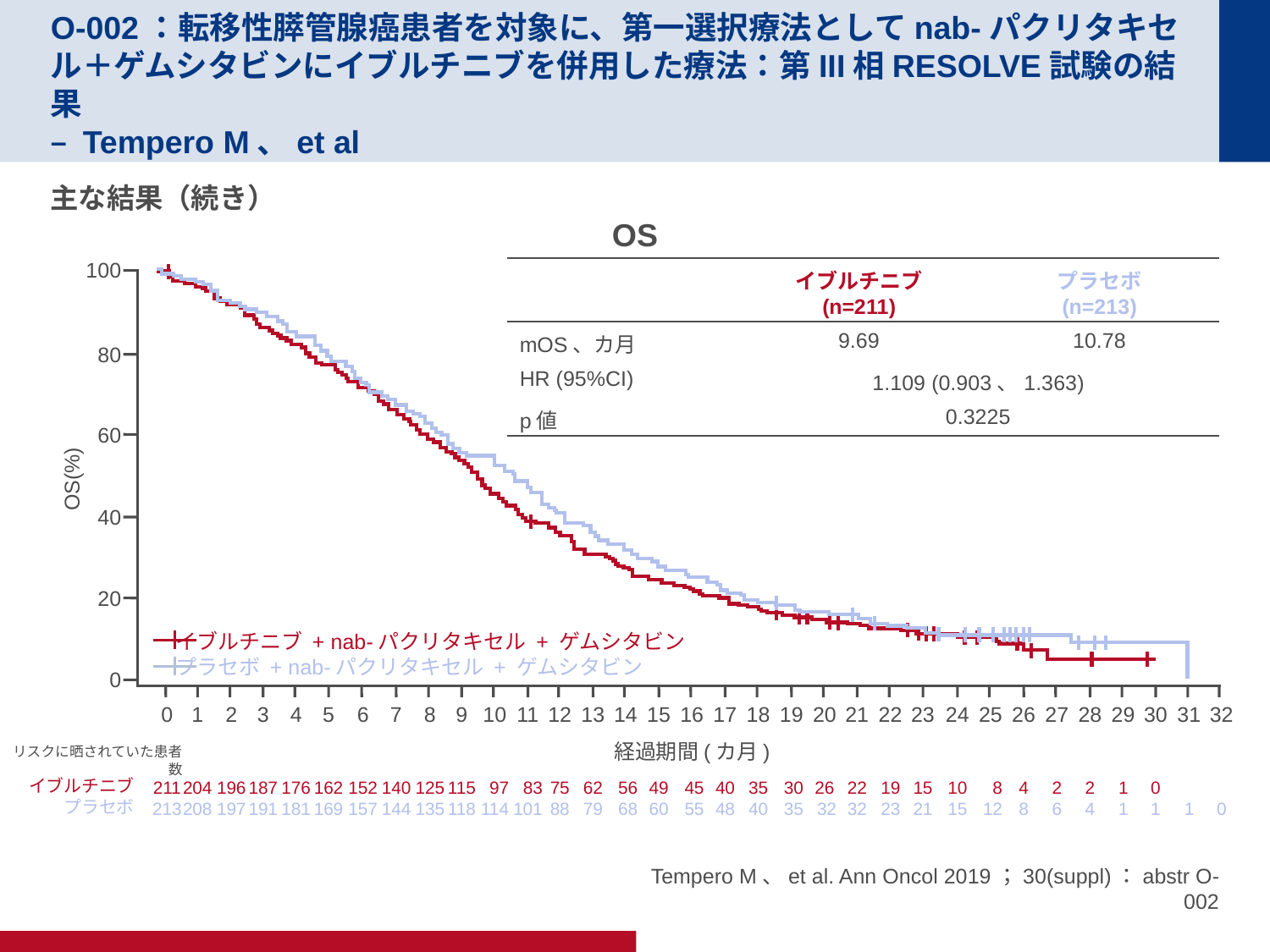

# O-002：転移性膵管腺癌患者を対象に、第一選択療法としてnab-パクリタキセル＋ゲムシタビンにイブルチニブを併用した療法：第III相RESOLVE試験の結果 – Tempero M、et al
主な結果（続き）

OS
100

80

60

OS(%)
40

20

イブルチニブ + nab-パクリタキセル + ゲムシタビン
プラセボ + nab-パクリタキセル + ゲムシタビン
0

15

49
60
16

45
55
17

40
48
18

35
40
19

30
35
20

26
32
21

22
32
22

19
23
23

15
21

24

10
15
25

8
12
26

4
8
27

2
6
28

2
4
29

1
1
30

0
1
31

1
32

0
0

211
213
1

204
208
2

196
197
3

187
191
4

176
181
5

162
169
6

152
157
7

140
144
8

125
135
9

115
118
10

97
114
11

83
101
12

75
88
13

62
79
14

56
68
経過期間(カ月)
イブルチニブ
プラセボ
|  | イブルチニブ (n=211) | プラセボ (n=213) |
| --- | --- | --- |
| mOS、カ月 | 9.69 | 10.78 |
| HR (95%CI) | 1.109 (0.903、1.363) |  |
| p値 | 0.3225 |  |
リスクに晒されていた患者数
Tempero M、et al. Ann Oncol 2019；30(suppl)：abstr O-002